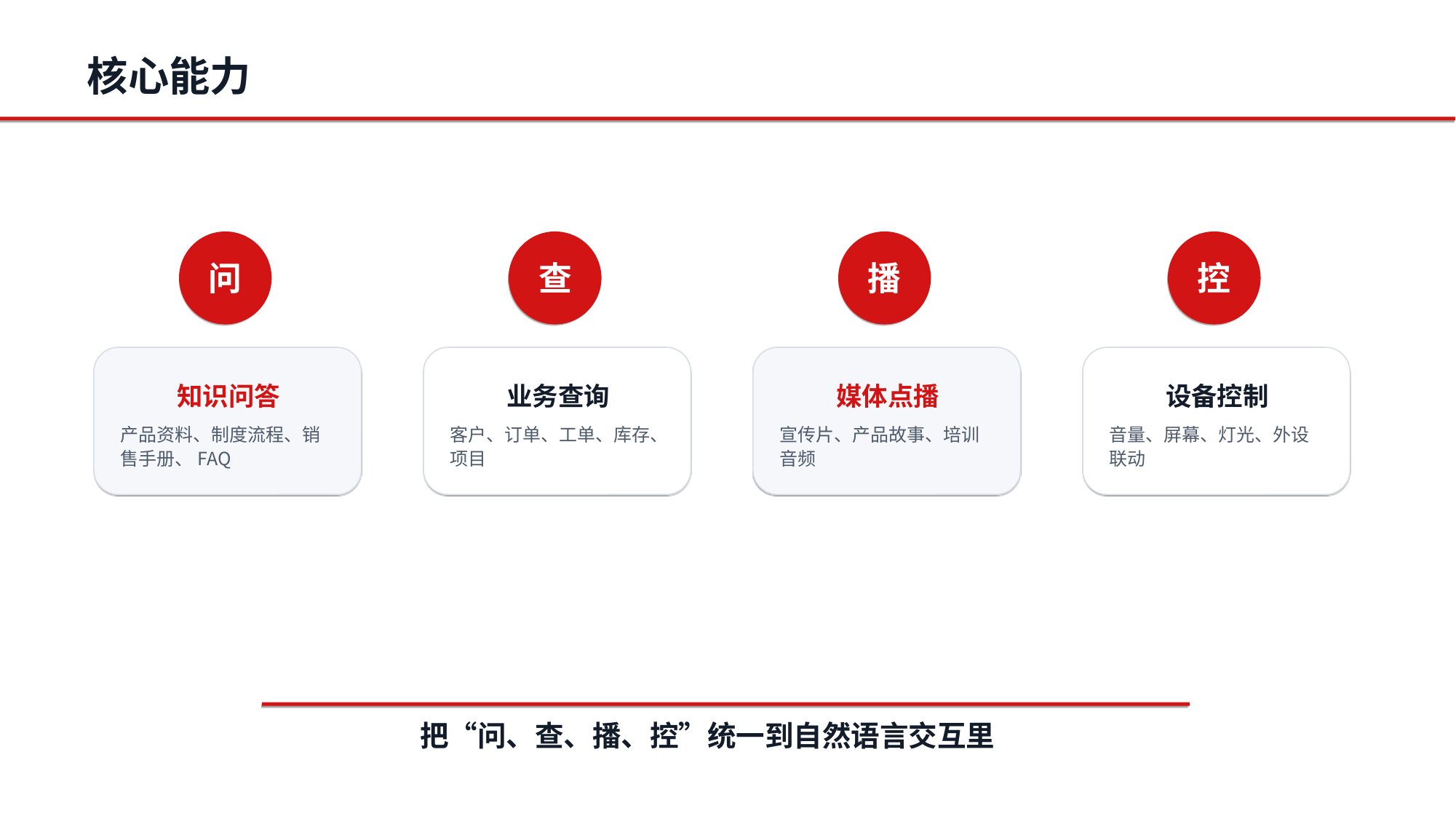

核心能力

问
查
播
控
知识问答
产品资料、制度流程、销售手册、FAQ
业务查询
客户、订单、工单、库存、项目
媒体点播
宣传片、产品故事、培训音频
设备控制
音量、屏幕、灯光、外设联动

把“问、查、播、控”统一到自然语言交互里